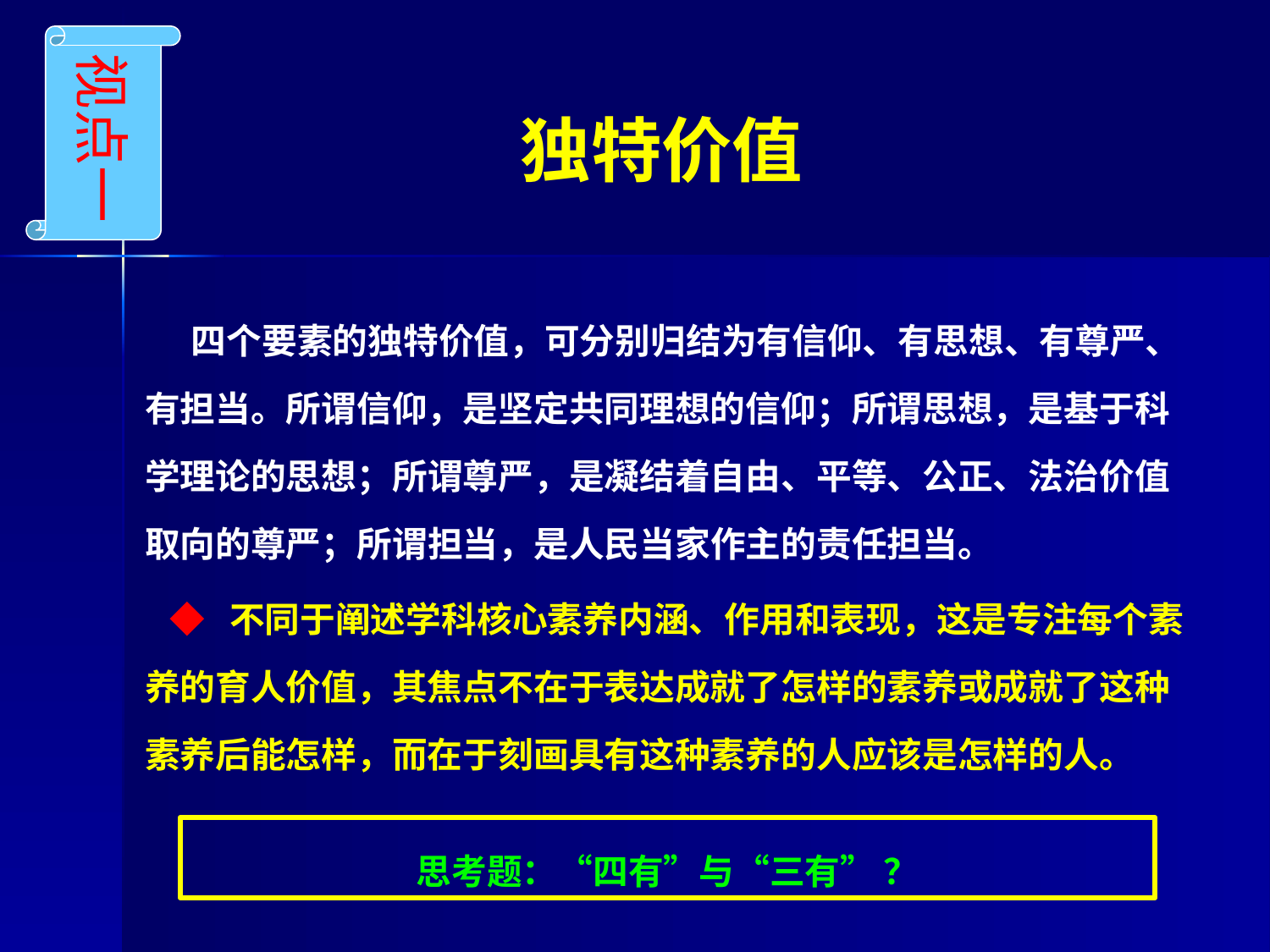

视点一
# 独特价值
            四个要素的独特价值，可分别归结为有信仰、有思想、有尊严、有担当。所谓信仰，是坚定共同理想的信仰；所谓思想，是基于科学理论的思想；所谓尊严，是凝结着自由、平等、公正、法治价值取向的尊严；所谓担当，是人民当家作主的责任担当。
         ◆  不同于阐述学科核心素养内涵、作用和表现，这是专注每个素养的育人价值，其焦点不在于表达成就了怎样的素养或成就了这种素养后能怎样，而在于刻画具有这种素养的人应该是怎样的人。

思考题：“四有”与“三有” ？